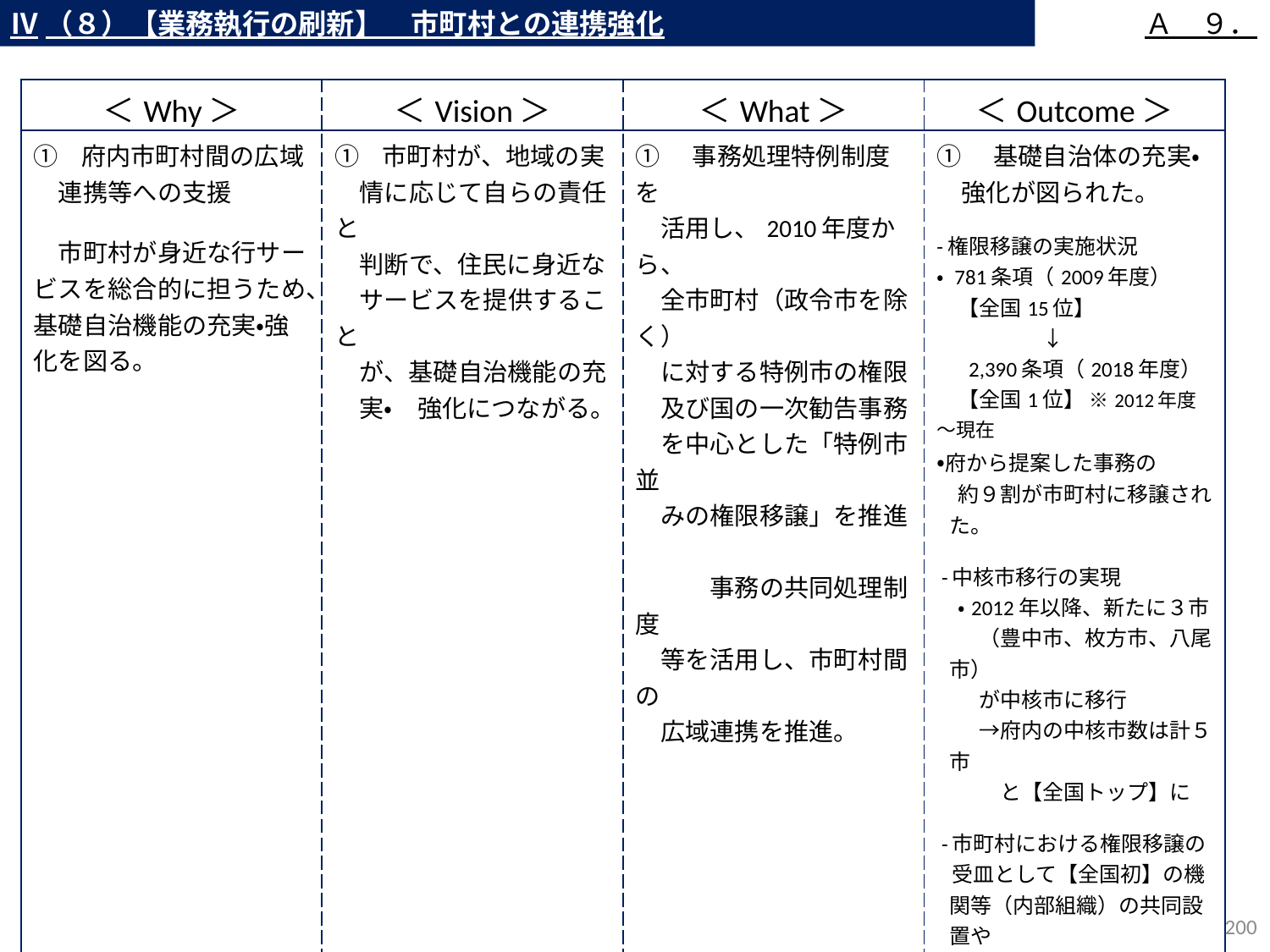

Ⅳ（８）【業務執行の刷新】　市町村との連携強化
Ａ　９．
| ＜Why＞ | ＜Vision＞ | ＜What＞ | ＜Outcome＞ |
| --- | --- | --- | --- |
| 府内市町村間の広域 　連携等への支援 　市町村が身近な行サービスを総合的に担うため、基礎自治機能の充実・強化を図る。 | 市町村が、地域の実 　情に応じて自らの責任と 　判断で、住民に身近な 　サービスを提供すること 　が、基礎自治機能の充 　実・　強化につながる。 | ①　事務処理特例制度を 　活用し、2010年度から、 　全市町村（政令市を除く） 　に対する特例市の権限 　及び国の一次勧告事務 　を中心とした「特例市並 　みの権限移譲」を推進 　　 　　　事務の共同処理制度 　等を活用し、市町村間の 　広域連携を推進。 | ①　基礎自治体の充実・ 　強化が図られた。 -権限移譲の実施状況 ・ 781条項（2009年度） 　【全国15位】 　　　　　↓ 　 2,390条項（2018年度） 　【全国1位】 ※2012年度～現在 ・府から提案した事務の 　約９割が市町村に移譲された。 -中核市移行の実現 　・2012年以降、新たに３市 　　（豊中市、枚方市、八尾市） 　　が中核市に移行 　　→府内の中核市数は計５市 　　　と【全国トップ】に -市町村における権限移譲の 受皿として【全国初】の機関等（内部組織）の共同設置や 教職員人事協議会の設置が 実現 　→機関等の共同設置 　　 2011年10月～ 　　　　　現在府内4地域に設置 　→教職員人事権を移譲 　　 2012年4月～　豊能地域 |
|  |  |  |  |
200